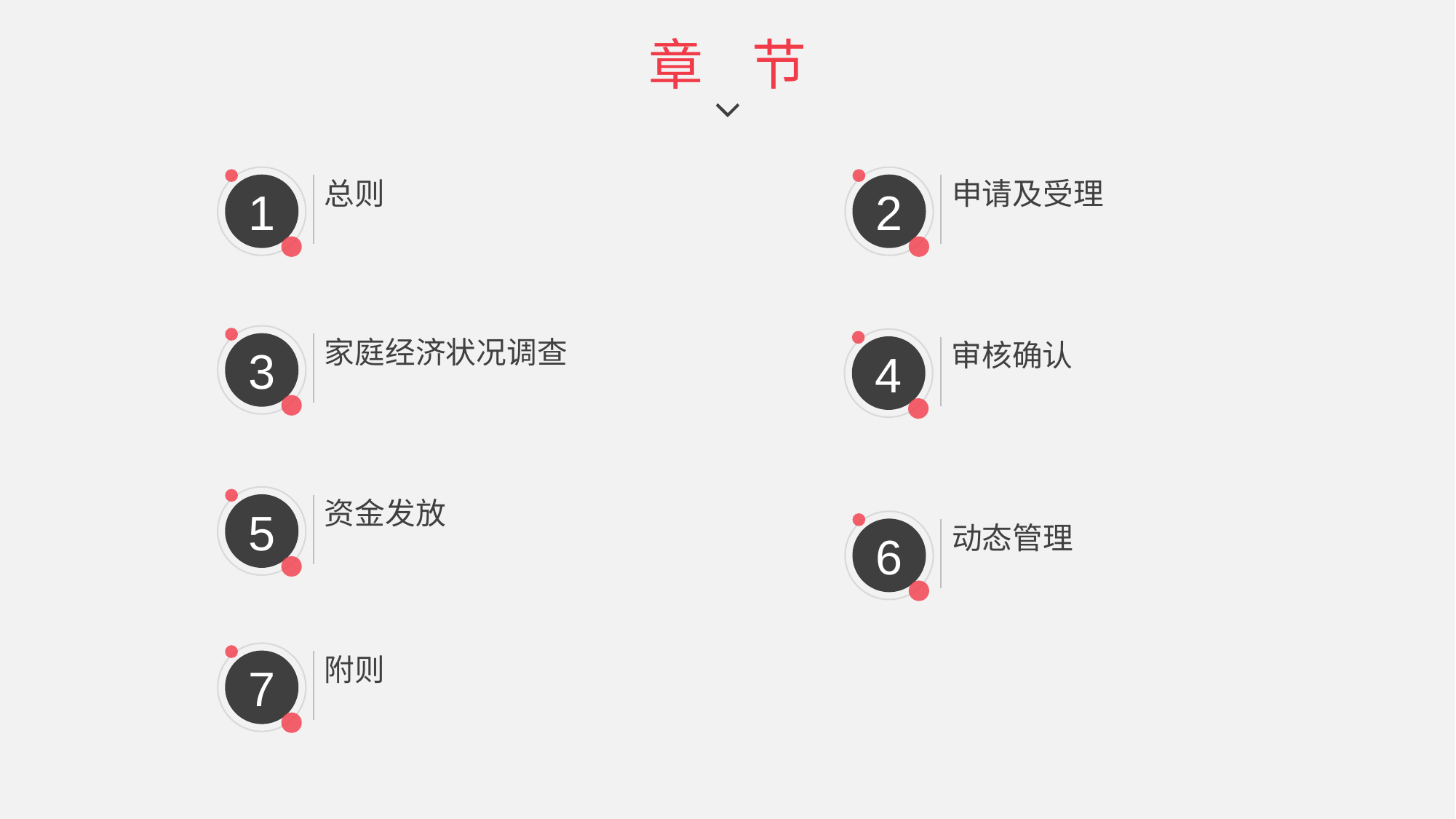

章    节

1

总则

2

申请及受理

3

家庭经济状况调查

4

审核确认

5

资金发放

6

动态管理

7

附则